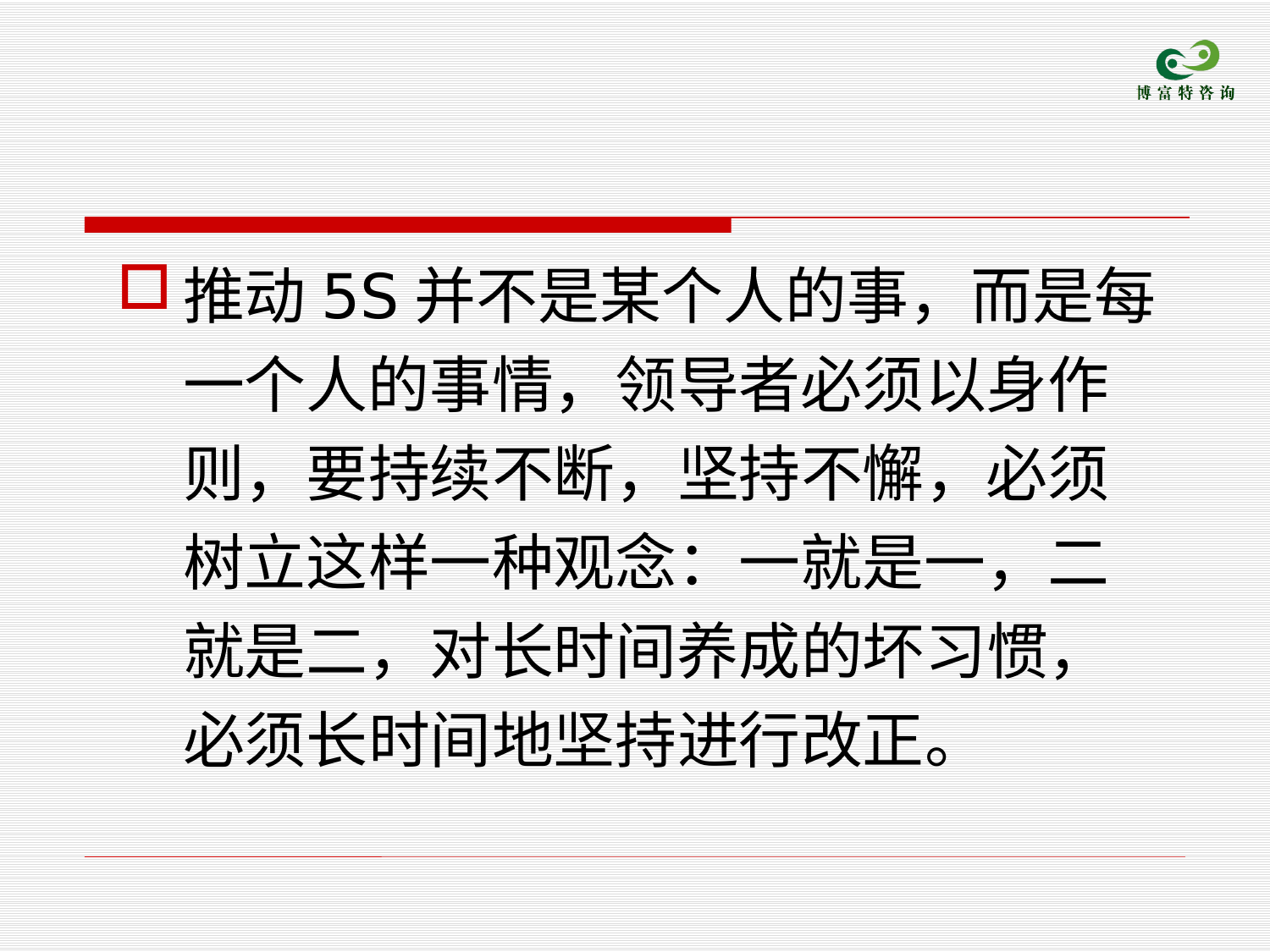

推动5S并不是某个人的事，而是每一个人的事情，领导者必须以身作则，要持续不断，坚持不懈，必须树立这样一种观念：一就是一，二就是二，对长时间养成的坏习惯，必须长时间地坚持进行改正。
220